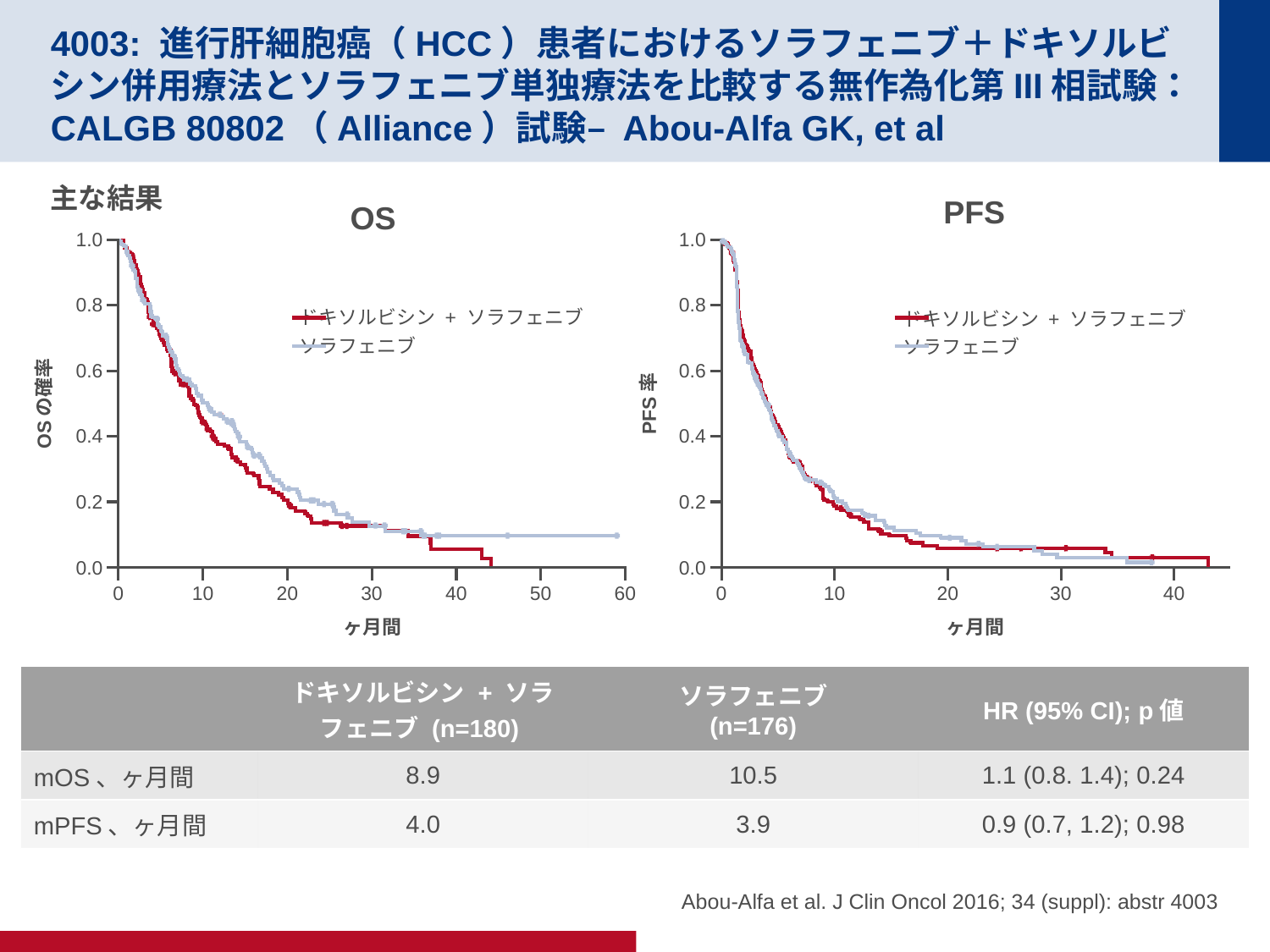

# 4003: 進行肝細胞癌（HCC）患者におけるソラフェニブ＋ドキソルビシン併用療法とソラフェニブ単独療法を比較する無作為化第III相試験：CALGB 80802（Alliance）試験– Abou-Alfa GK, et al
主な結果

PFS
OS
1.0
1.0

0.8
0.8
ドキソルビシン + ソラフェニブ
ソラフェニブ
ドキソルビシン + ソラフェニブ
ソラフェニブ
0.6
0.6
PFS率
OSの確率
0.4
0.4
0.2
0.2
0.0
0.0
0
10
20
30
40
50
60
0
10
20
30
40
ヶ月間
ヶ月間
|  | ドキソルビシン + ソラフェニブ (n=180) | ソラフェニブ (n=176) | HR (95% CI); p値 |
| --- | --- | --- | --- |
| mOS、ヶ月間 | 8.9 | 10.5 | 1.1 (0.8. 1.4); 0.24 |
| mPFS、ヶ月間 | 4.0 | 3.9 | 0.9 (0.7, 1.2); 0.98 |
Abou-Alfa et al. J Clin Oncol 2016; 34 (suppl): abstr 4003